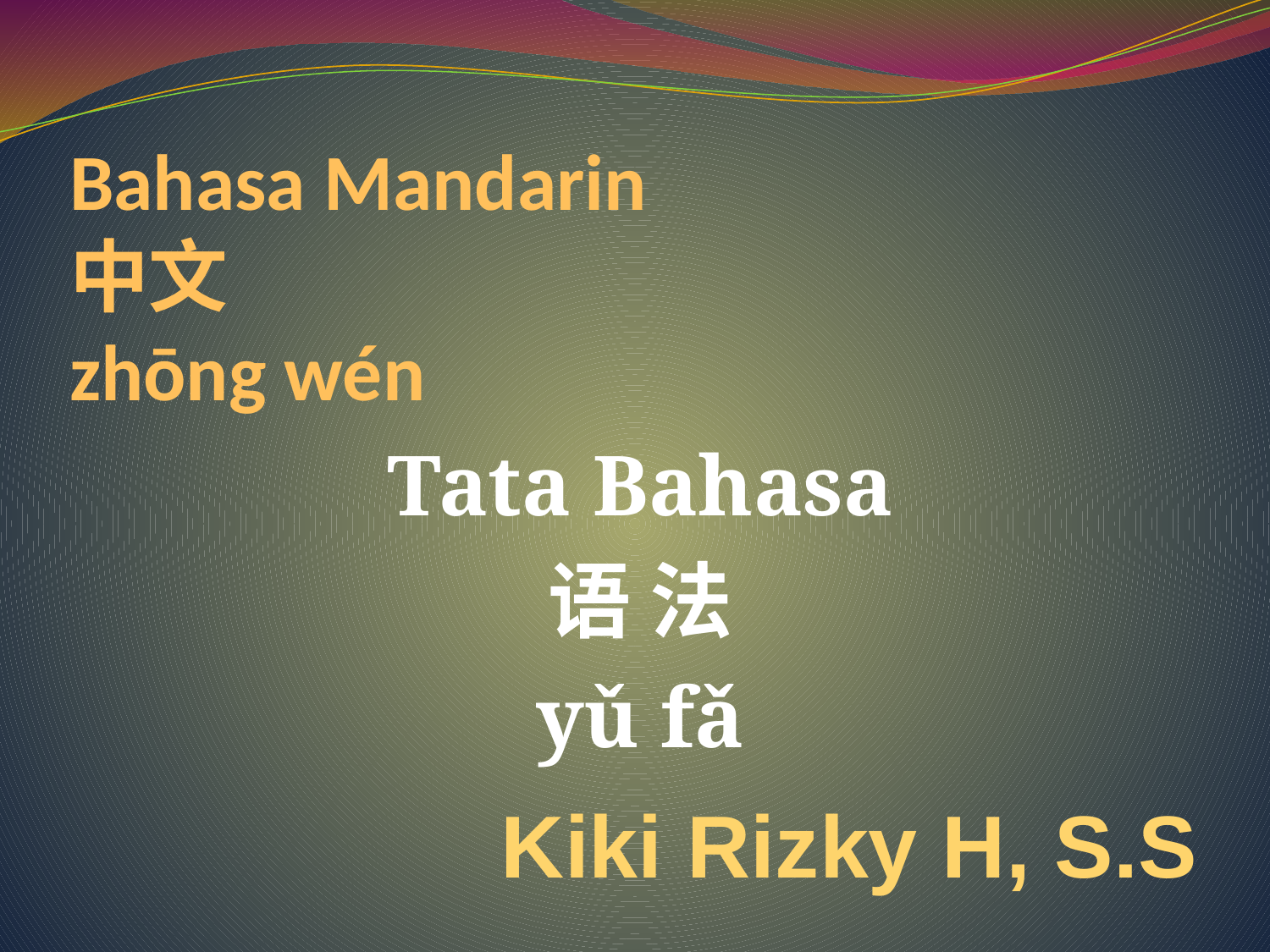

# Bahasa Mandarin 中文 zhōng wén
Tata Bahasa
语 法
yǔ fǎ
Kiki Rizky H, S.S